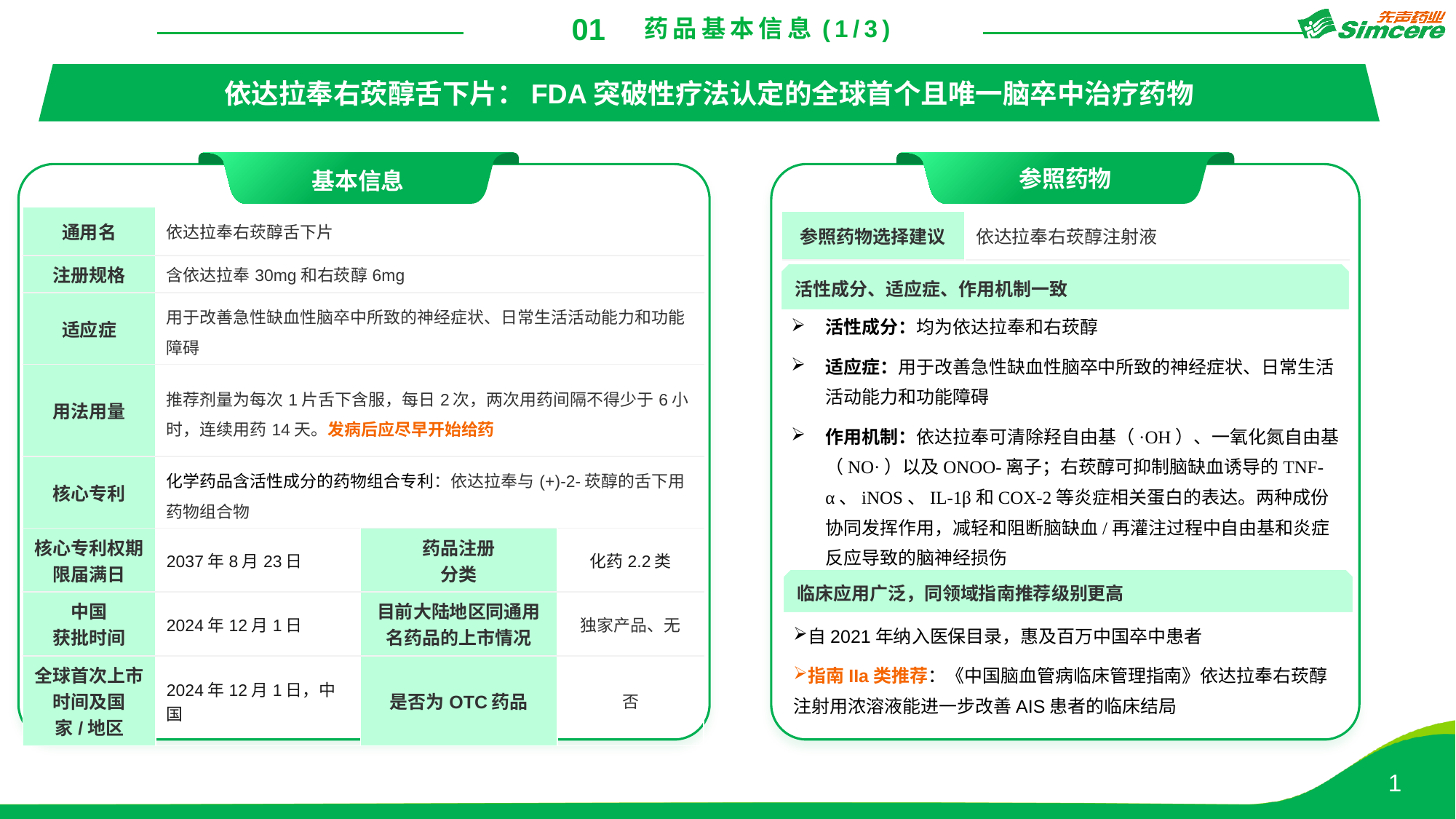

01
药品基本信息(1/3)
依达拉奉右莰醇舌下片：FDA突破性疗法认定的全球首个且唯一脑卒中治疗药物
参照药物

基本信息

| 通用名 | 依达拉奉右莰醇舌下片 |  |  |
| --- | --- | --- | --- |
| 注册规格 | 含依达拉奉30mg和右莰醇6mg |  |  |
| 适应症 | 用于改善急性缺血性脑卒中所致的神经症状、日常生活活动能力和功能障碍 |  |  |
| 用法用量 | 推荐剂量为每次1片舌下含服，每日2次，两次用药间隔不得少于6小时，连续用药14天。发病后应尽早开始给药 |  |  |
| 核心专利 | 化学药品含活性成分的药物组合专利：依达拉奉与(+)-2-莰醇的舌下用药物组合物 |  |  |
| 核心专利权期限届满日 | 2037年8月23日 | 药品注册 分类 | 化药2.2类 |
| 中国 获批时间 | 2024年12月1日 | 目前大陆地区同通用名药品的上市情况 | 独家产品、无 |
| 全球首次上市时间及国家/地区 | 2024年12月1日，中国 | 是否为OTC药品 | 否 |
| 参照药物选择建议 | 依达拉奉右莰醇注射液 |
| --- | --- |
活性成分、适应症、作用机制一致
活性成分：均为依达拉奉和右莰醇
适应症：用于改善急性缺血性脑卒中所致的神经症状、日常生活活动能力和功能障碍
作用机制：依达拉奉可清除羟自由基（·OH）、一氧化氮自由基（NO·）以及ONOO-离子；右莰醇可抑制脑缺血诱导的TNF-α、iNOS、IL-1β和COX-2等炎症相关蛋白的表达。两种成份协同发挥作用，减轻和阻断脑缺血/再灌注过程中自由基和炎症反应导致的脑神经损伤
临床应用广泛，同领域指南推荐级别更高
自2021年纳入医保目录，惠及百万中国卒中患者
指南IIa类推荐：《中国脑血管病临床管理指南》依达拉奉右莰醇注射用浓溶液能进一步改善AIS患者的临床结局
1